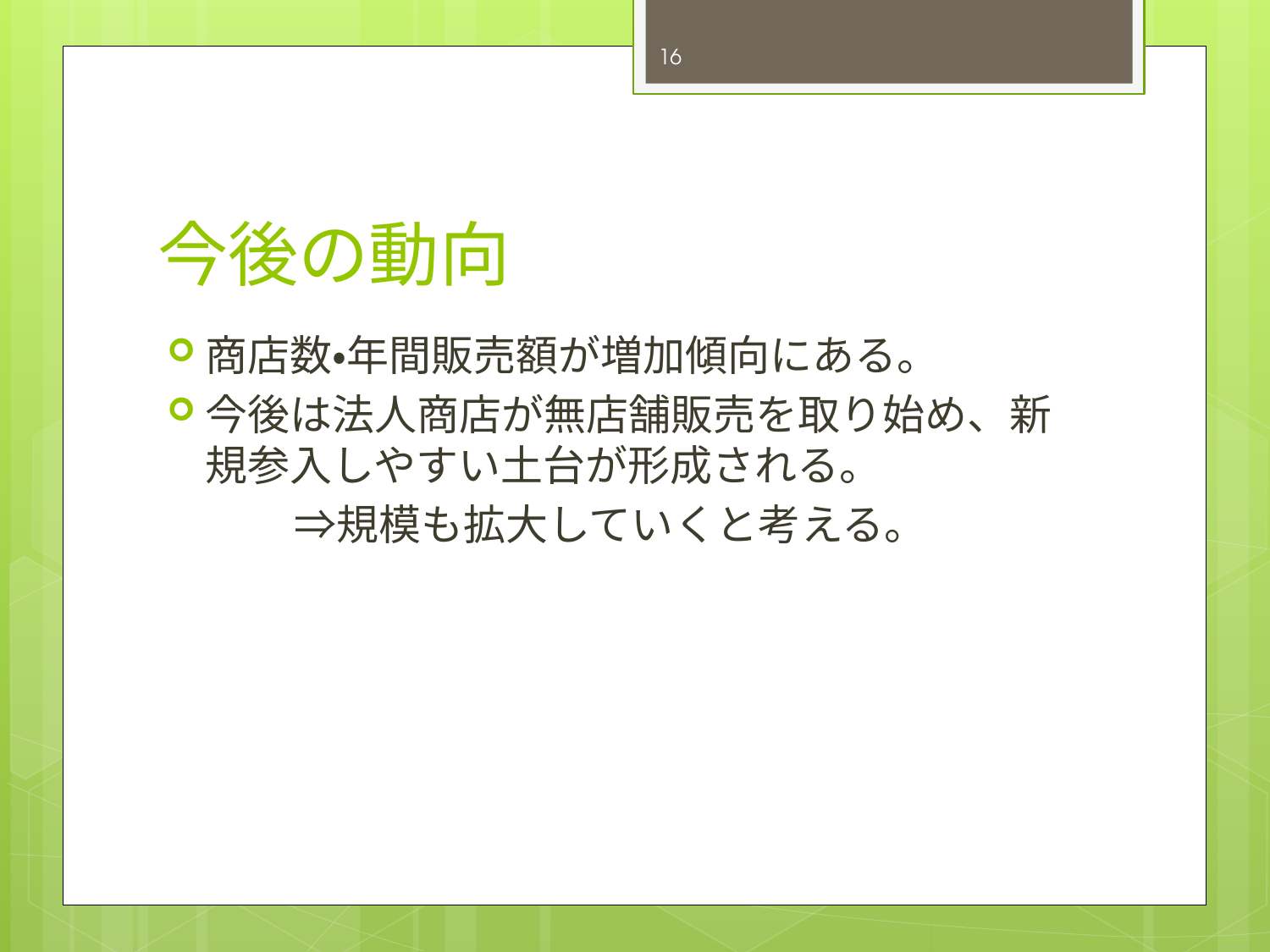

16
# 今後の動向
商店数・年間販売額が増加傾向にある。
今後は法人商店が無店舗販売を取り始め、新規参入しやすい土台が形成される。
　　　⇒規模も拡大していくと考える。